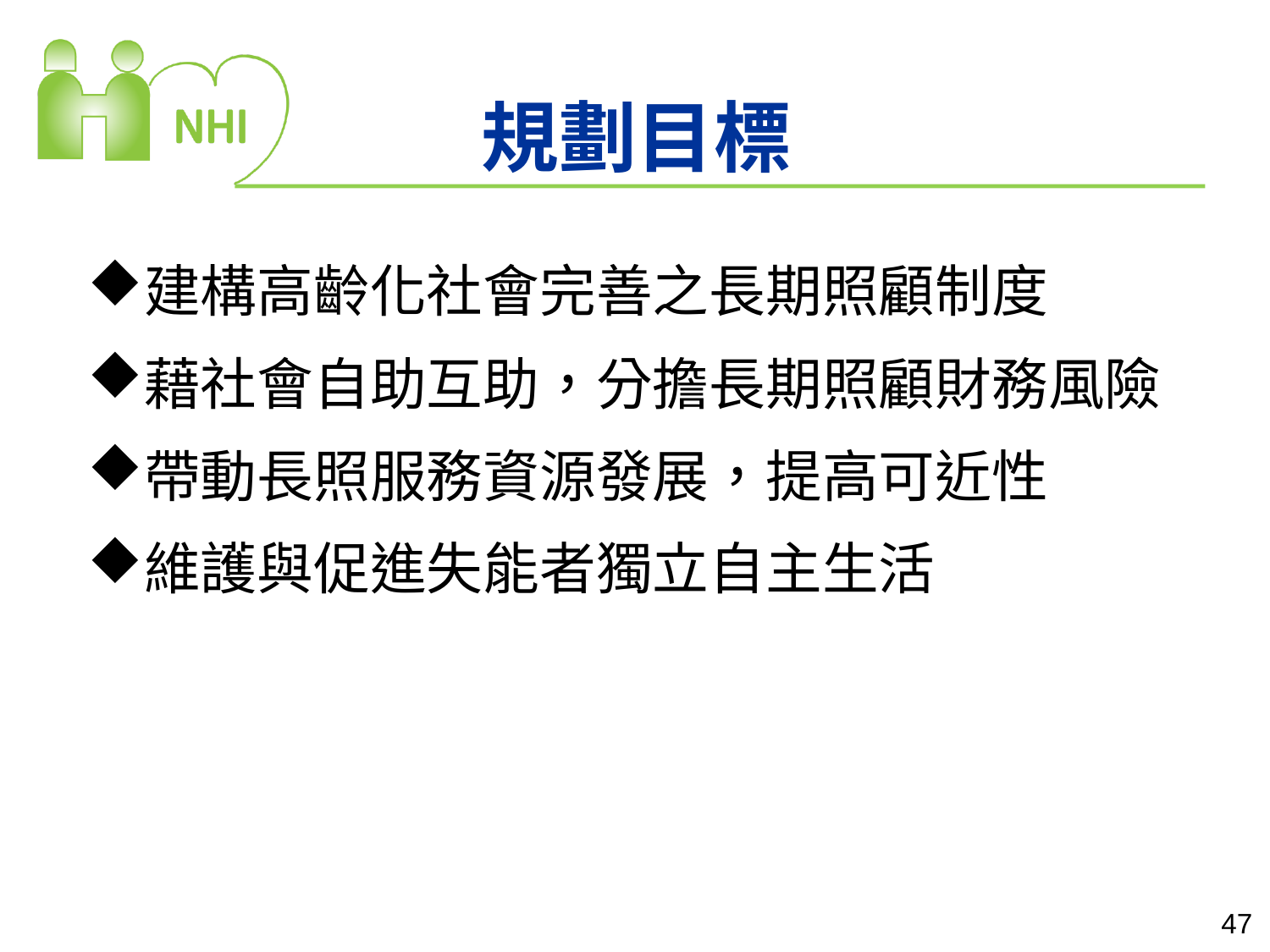

# 規劃目標
建構高齡化社會完善之長期照顧制度
藉社會自助互助，分擔長期照顧財務風險
帶動長照服務資源發展，提高可近性
維護與促進失能者獨立自主生活
47